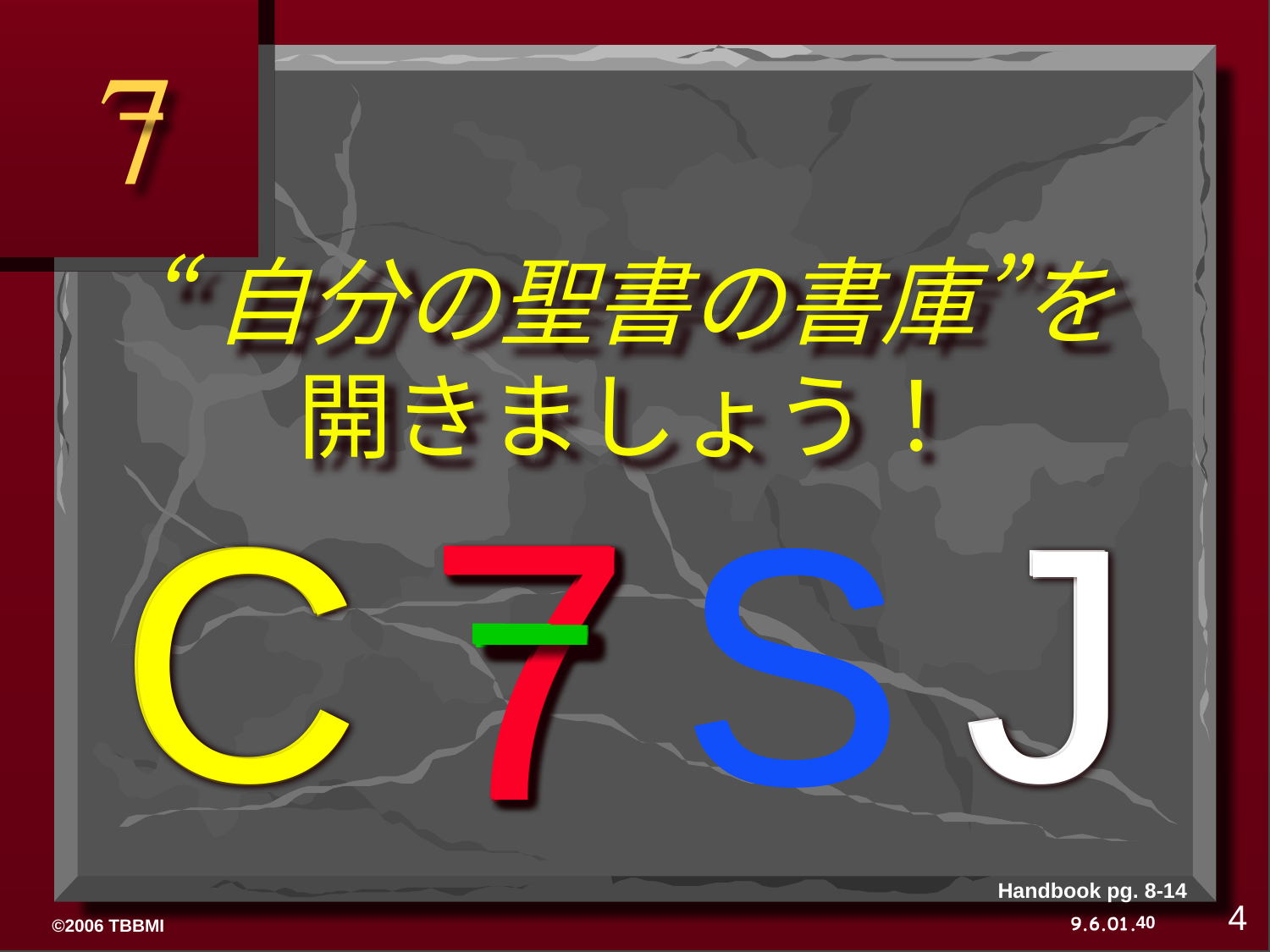

7

“自分の聖書の書庫”を
開きましょう！
7

C
J
S
7

7

C
J
S
7

7

C
J
S
7

7

C
J
S
7

Handbook pg. 8-14
4
40